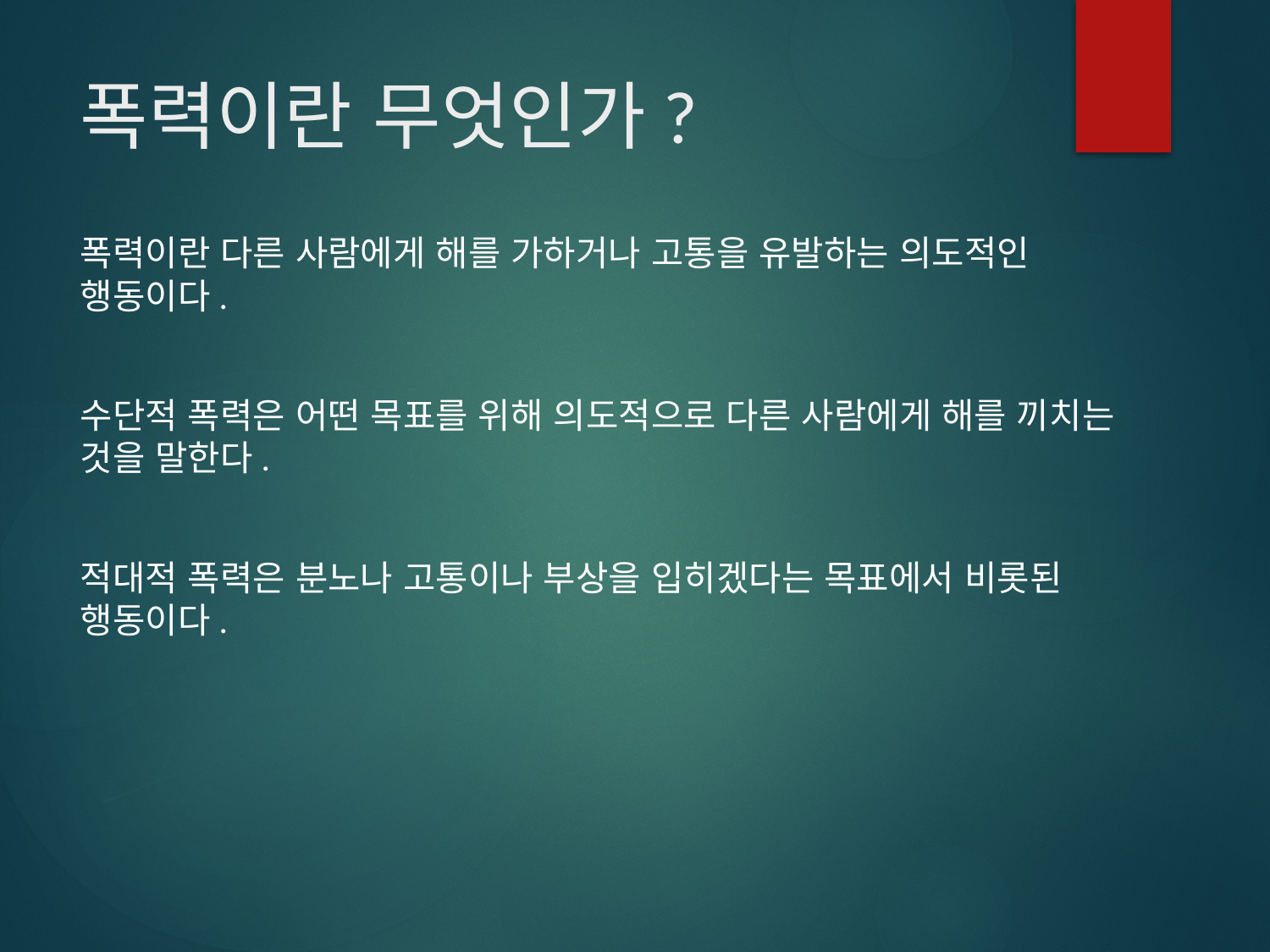

# 폭력이란 무엇인가?
폭력이란 다른 사람에게 해를 가하거나 고통을 유발하는 의도적인 행동이다.

수단적 폭력은 어떤 목표를 위해 의도적으로 다른 사람에게 해를 끼치는 것을 말한다.

적대적 폭력은 분노나 고통이나 부상을 입히겠다는 목표에서 비롯된 행동이다.